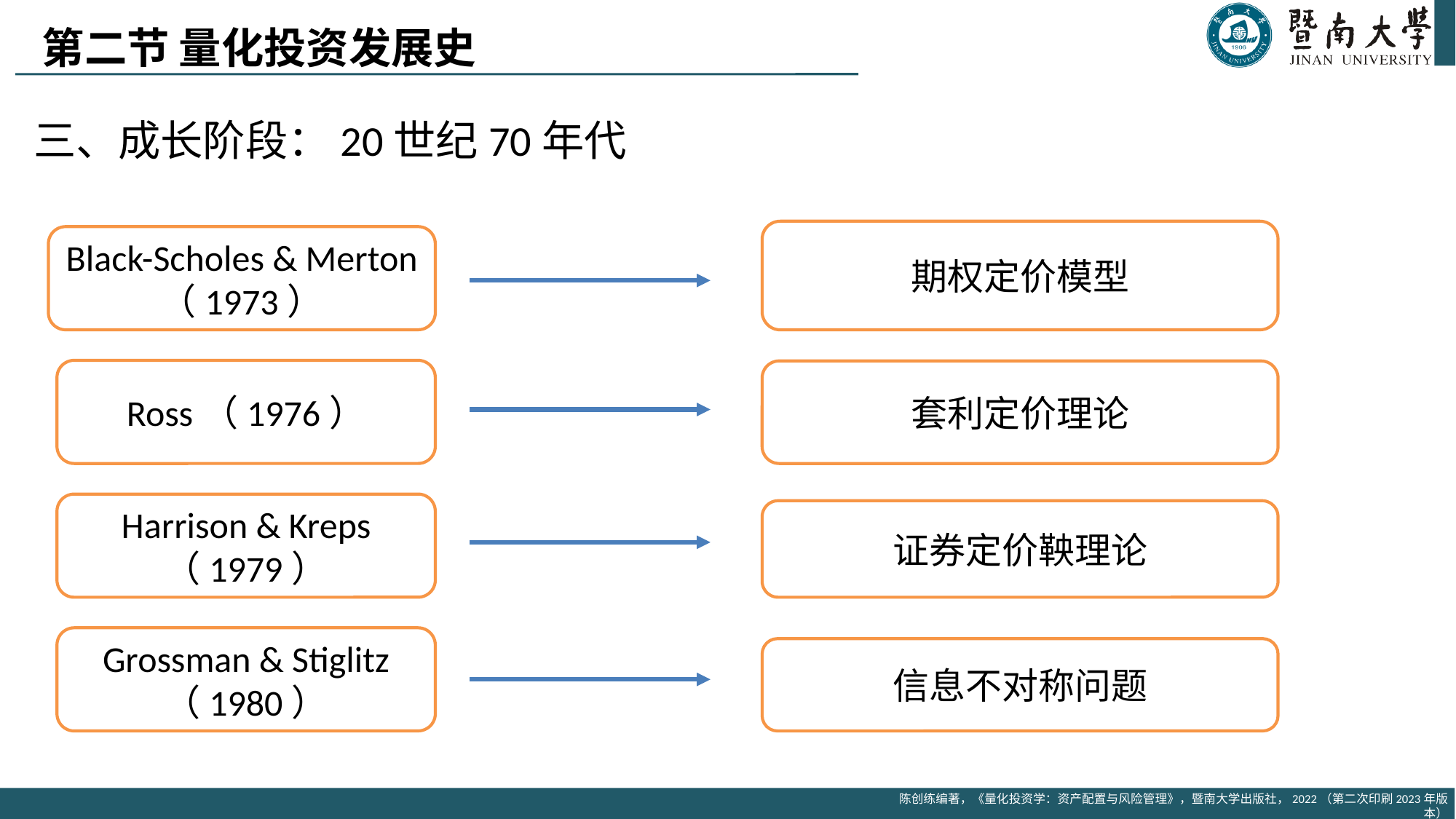

# 第二节 量化投资发展史
三、成长阶段：20世纪70年代
期权定价模型
Black-Scholes & Merton
（1973）
Ross（1976）
套利定价理论
Harrison & Kreps
（1979）
证券定价鞅理论
Grossman & Stiglitz
（1980）
信息不对称问题